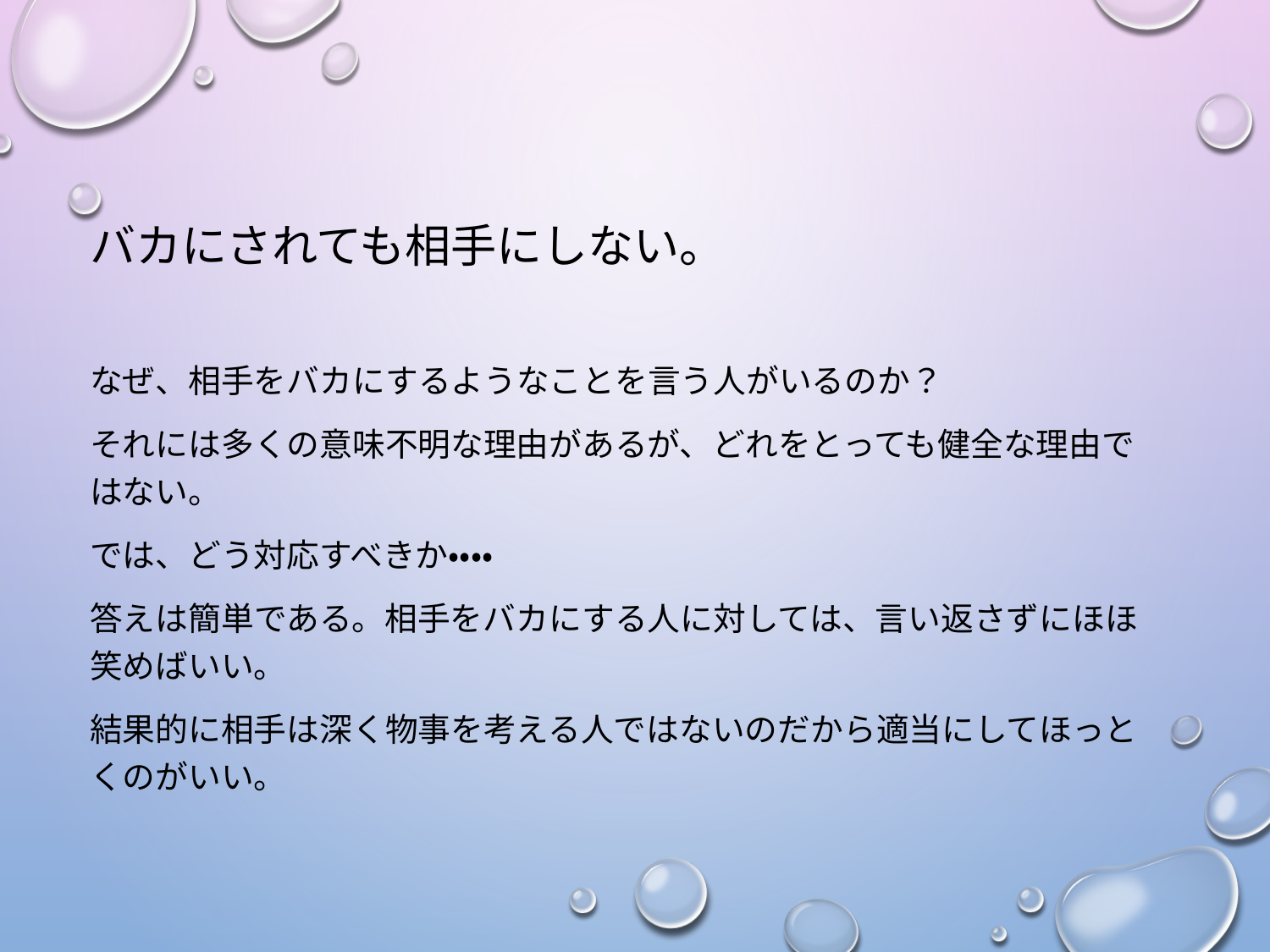

バカにされても相手にしない。

なぜ、相手をバカにするようなことを言う人がいるのか？
それには多くの意味不明な理由があるが、どれをとっても健全な理由ではない。
では、どう対応すべきか・・・・
答えは簡単である。相手をバカにする人に対しては、言い返さずにほほ笑めばいい。
結果的に相手は深く物事を考える人ではないのだから適当にしてほっとくのがいい。